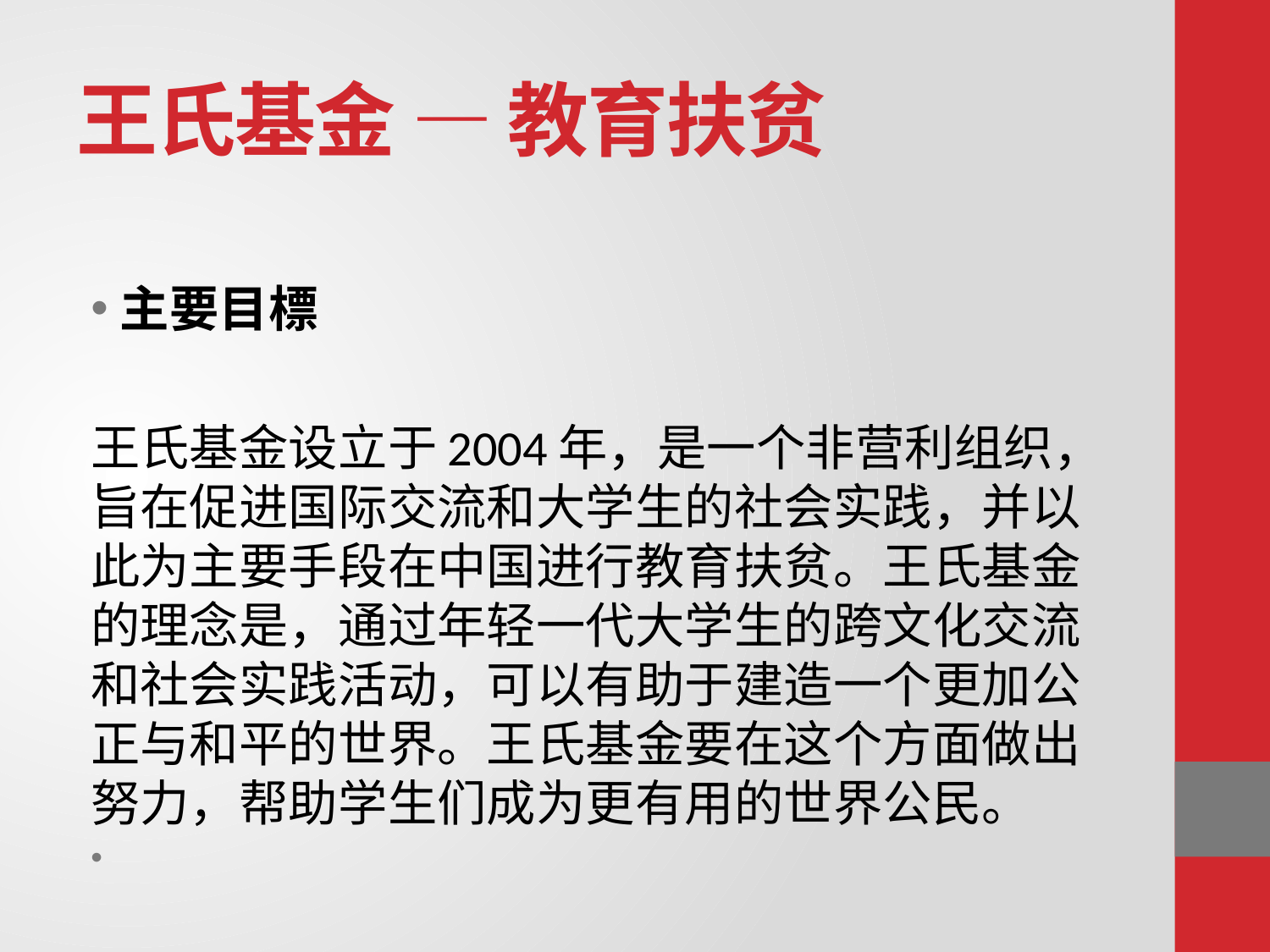

# 王氏基金 — 教育扶贫

主要目標

王氏基金设立于2004年，是一个非营利组织，旨在促进国际交流和大学生的社会实践，并以此为主要手段在中国进行教育扶贫。王氏基金的理念是，通过年轻一代大学生的跨文化交流和社会实践活动，可以有助于建造一个更加公正与和平的世界。王氏基金要在这个方面做出努力，帮助学生们成为更有用的世界公民。